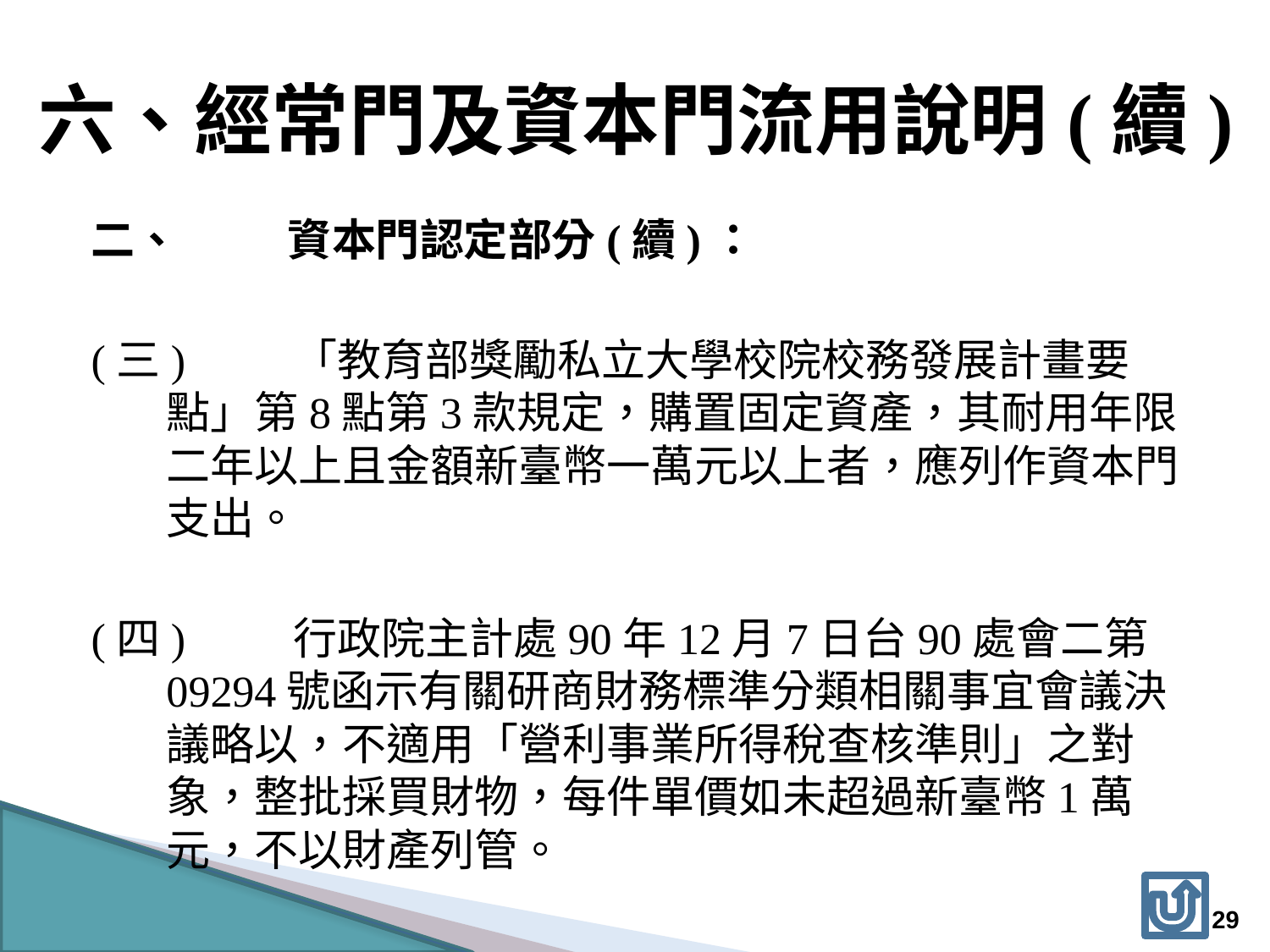

# 六、經常門及資本門流用說明(續)

二、	資本門認定部分(續)：

(三)	「教育部獎勵私立大學校院校務發展計畫要點」第8點第3款規定，購置固定資產，其耐用年限二年以上且金額新臺幣一萬元以上者，應列作資本門支出。

(四)	行政院主計處90年12月7日台90處會二第09294號函示有關研商財務標準分類相關事宜會議決議略以，不適用「營利事業所得稅查核準則」之對象，整批採買財物，每件單價如未超過新臺幣1萬元，不以財產列管。

29